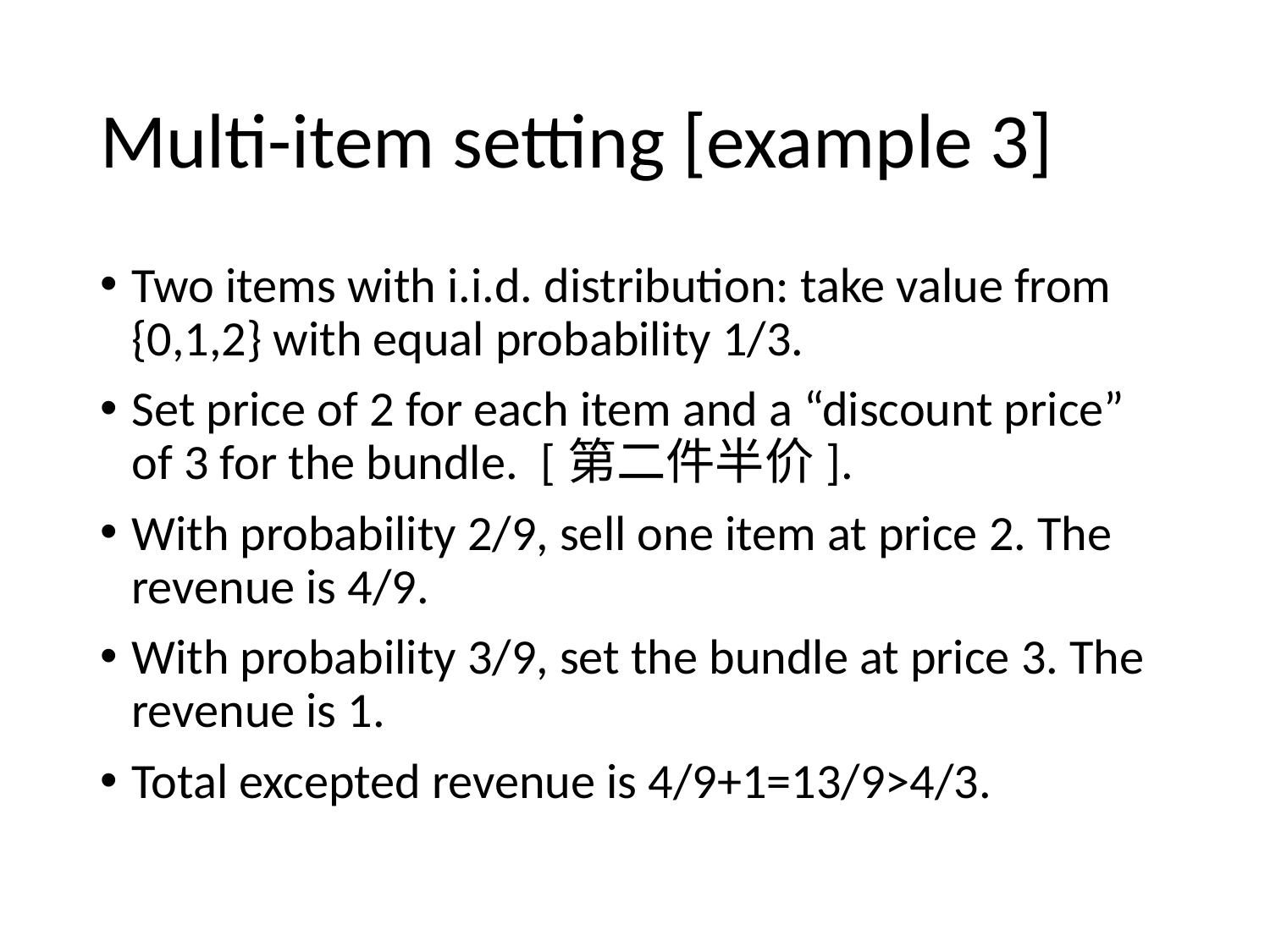

# Multi-item setting [example 3]
Two items with i.i.d. distribution: take value from {0,1,2} with equal probability 1/3.
Set price of 2 for each item and a “discount price” of 3 for the bundle.  [第二件半价].
With probability 2/9, sell one item at price 2. The revenue is 4/9.
With probability 3/9, set the bundle at price 3. The revenue is 1.
Total excepted revenue is 4/9+1=13/9>4/3.